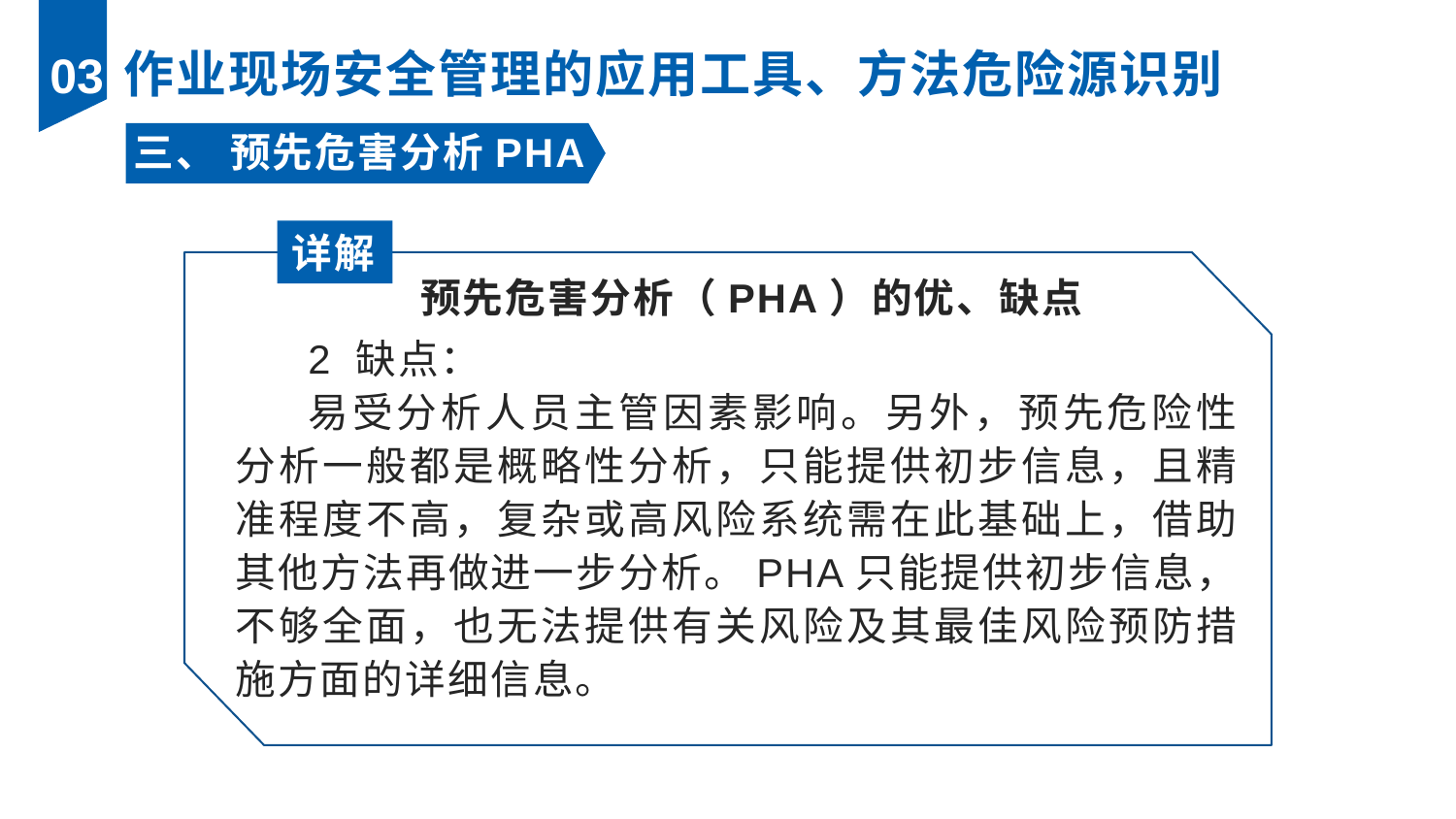

作业现场安全管理的应用工具、方法危险源识别
03
三、 预先危害分析PHA

详解

预先危害分析（PHA）的优、缺点
2 缺点：
易受分析人员主管因素影响。另外，预先危险性分析一般都是概略性分析，只能提供初步信息，且精准程度不高，复杂或高风险系统需在此基础上，借助其他方法再做进一步分析。PHA只能提供初步信息，不够全面，也无法提供有关风险及其最佳风险预防措施方面的详细信息。